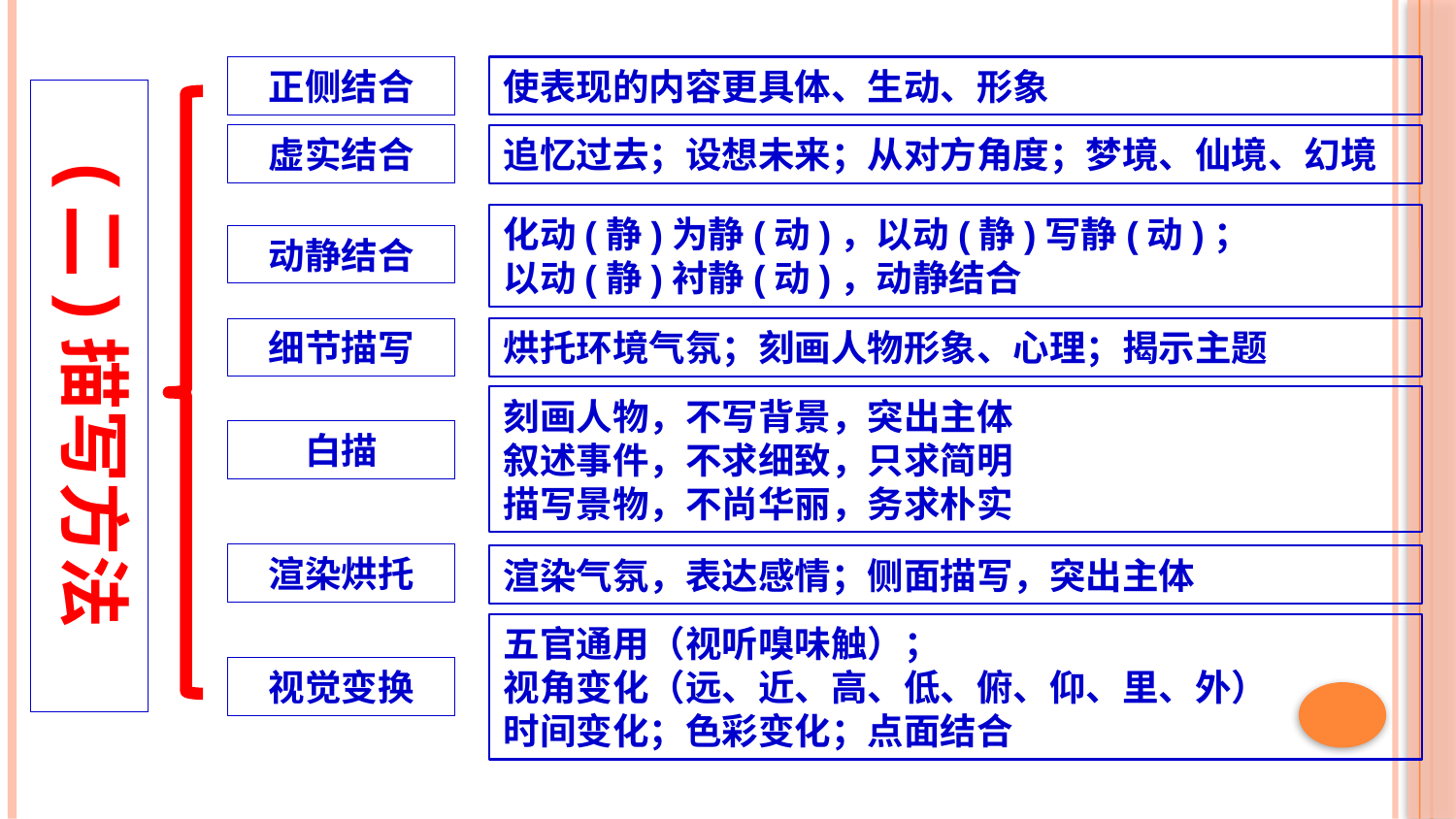

正侧结合
使表现的内容更具体、生动、形象
(二)描写方法

虚实结合
追忆过去；设想未来；从对方角度；梦境、仙境、幻境
化动(静)为静(动)，以动(静)写静(动)；
以动(静)衬静(动)，动静结合
动静结合
细节描写
烘托环境气氛；刻画人物形象、心理；揭示主题
刻画人物，不写背景，突出主体
叙述事件，不求细致，只求简明
描写景物，不尚华丽，务求朴实
白描
渲染烘托
渲染气氛，表达感情；侧面描写，突出主体
五官通用（视听嗅味触）；
视角变化（远、近、高、低、俯、仰、里、外）
时间变化；色彩变化；点面结合
视觉变换